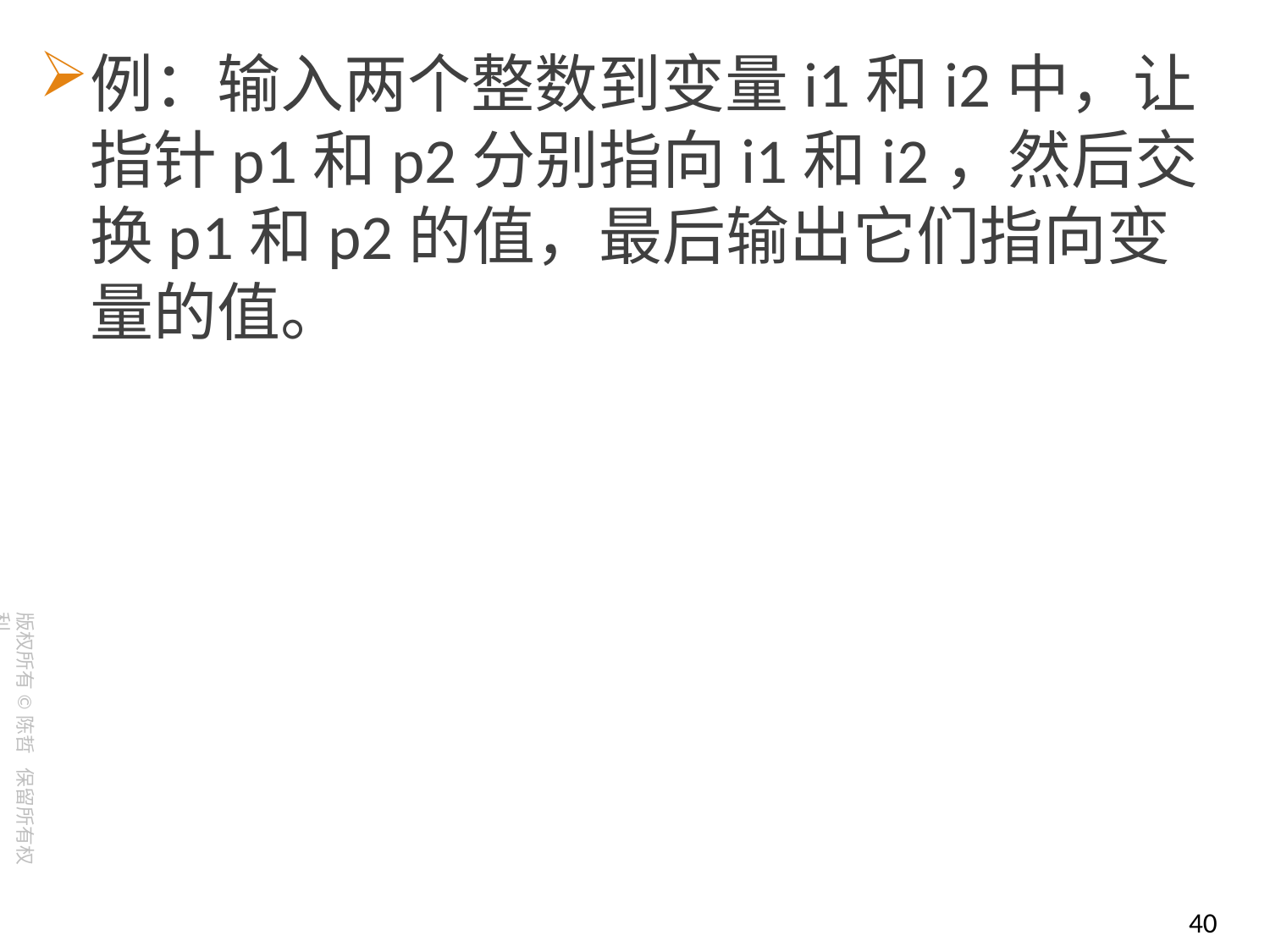

例：输入两个整数到变量i1和i2中，让指针p1和p2分别指向i1和i2，然后交换p1和p2的值，最后输出它们指向变量的值。
40